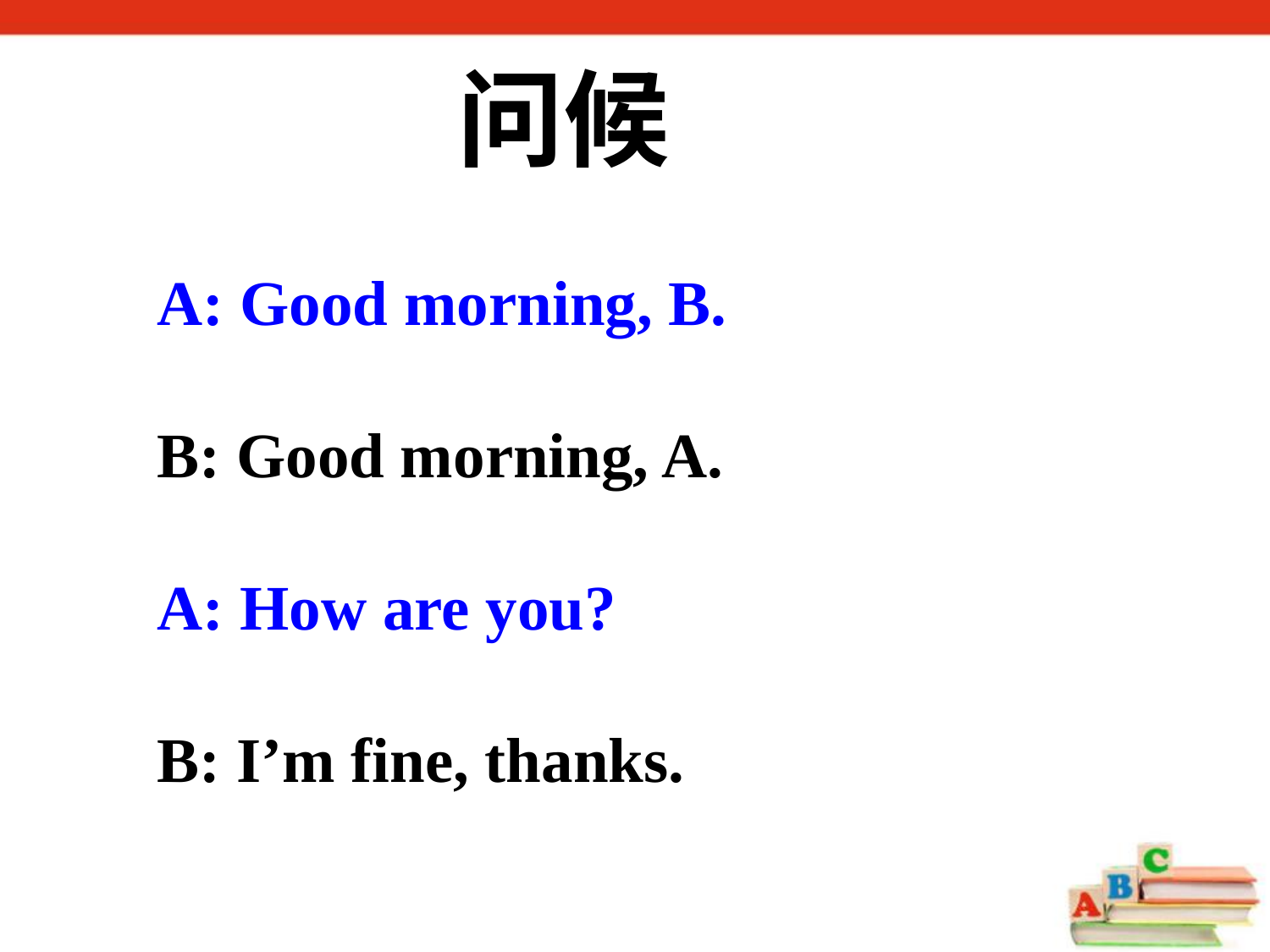

问候
A: Good morning, B.

B: Good morning, A.

A: How are you?

B: I’m fine, thanks.